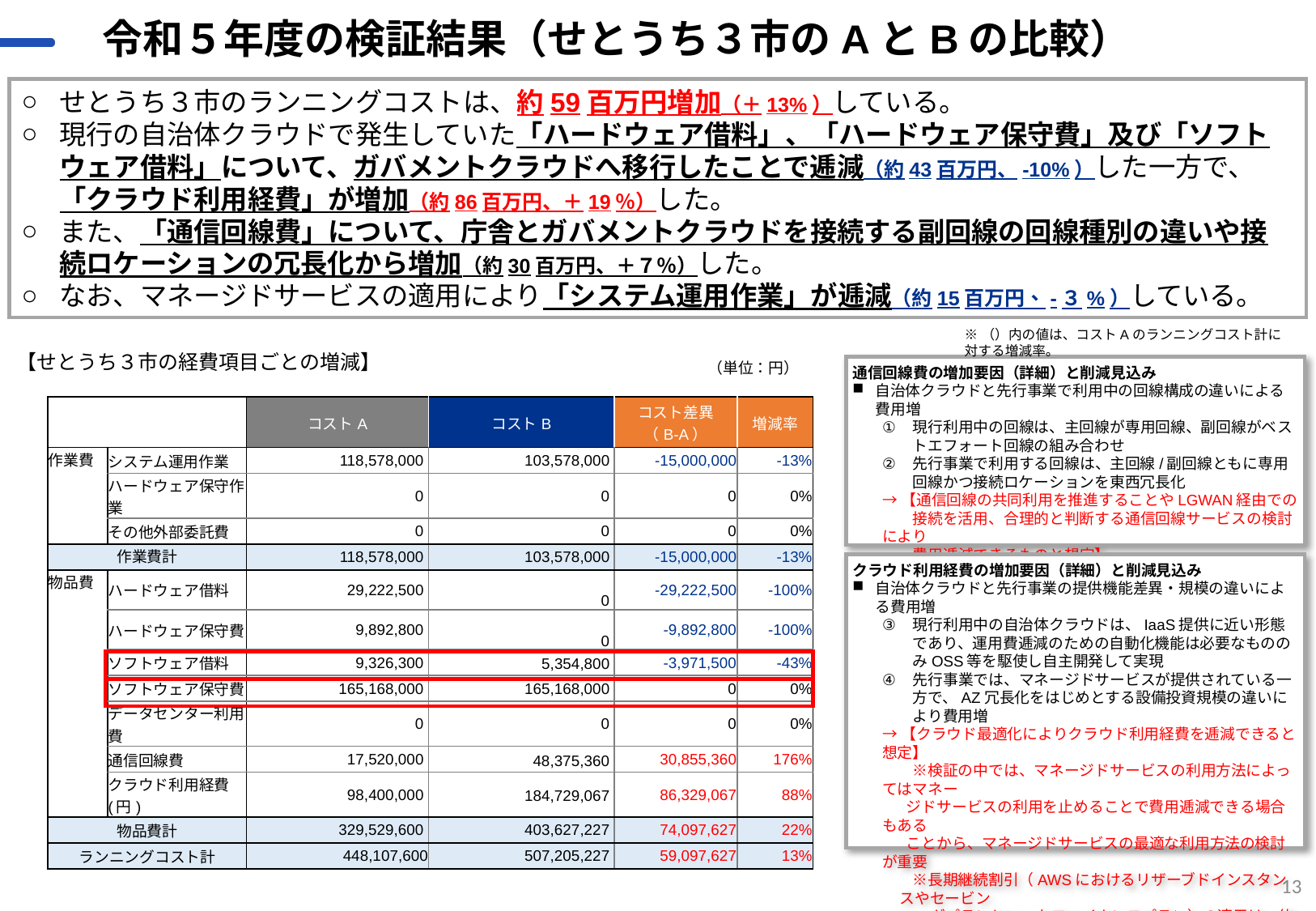

# 令和５年度の検証結果（せとうち３市のAとBの比較）
せとうち３市のランニングコストは、約59百万円増加（＋13%）している。
現行の自治体クラウドで発生していた「ハードウェア借料」、「ハードウェア保守費」及び「ソフトウェア借料」について、ガバメントクラウドへ移行したことで逓減（約43百万円、-10%）した一方で、「クラウド利用経費」が増加（約86百万円、＋19％）した。
また、「通信回線費」について、庁舎とガバメントクラウドを接続する副回線の回線種別の違いや接続ロケーションの冗長化から増加（約30百万円、＋７％）した。
なお、マネージドサービスの適用により「システム運用作業」が逓減（約15百万円、-３%）している。
※（）内の値は、コストAのランニングコスト計に対する増減率。
【せとうち３市の経費項目ごとの増減】
（単位：円）
通信回線費の増加要因（詳細）と削減見込み
自治体クラウドと先行事業で利用中の回線構成の違いによる費用増
現行利用中の回線は、主回線が専用回線、副回線がベストエフォート回線の組み合わせ
先行事業で利用する回線は、主回線/副回線ともに専用回線かつ接続ロケーションを東西冗長化
→【通信回線の共同利用を推進することやLGWAN経由での
　　接続を活用、合理的と判断する通信回線サービスの検討により
　　費用逓減できるものと想定】
|  |  | コストA | コストB | コスト差異 （B-A） | 増減率 |
| --- | --- | --- | --- | --- | --- |
| 作業費 | システム運用作業 | 118,578,000 | 103,578,000 | -15,000,000 | -13% |
|  | ハードウェア保守作業 | 0 | 0 | 0 | 0% |
|  | その他外部委託費 | 0 | 0 | 0 | 0% |
| 作業費計 |  | 118,578,000 | 103,578,000 | -15,000,000 | -13% |
| 物品費 | ハードウェア借料 | 29,222,500 | 0 | -29,222,500 | -100% |
|  | ハードウェア保守費 | 9,892,800 | 0 | -9,892,800 | -100% |
|  | ソフトウェア借料 | 9,326,300 | 5,354,800 | -3,971,500 | -43% |
|  | ソフトウェア保守費 | 165,168,000 | 165,168,000 | 0 | 0% |
|  | データセンター利用費 | 0 | 0 | 0 | 0% |
|  | 通信回線費 | 17,520,000 | 48,375,360 | 30,855,360 | 176% |
|  | クラウド利用経費(円) | 98,400,000 | 184,729,067 | 86,329,067 | 88% |
| 物品費計 |  | 329,529,600 | 403,627,227 | 74,097,627 | 22% |
| ランニングコスト計 |  | 448,107,600 | 507,205,227 | 59,097,627 | 13% |
クラウド利用経費の増加要因（詳細）と削減見込み
自治体クラウドと先行事業の提供機能差異・規模の違いによる費用増
現行利用中の自治体クラウドは、IaaS提供に近い形態であり、運用費逓減のための自動化機能は必要なもののみOSS等を駆使し自主開発して実現
先行事業では、マネージドサービスが提供されている一方で、AZ冗長化をはじめとする設備投資規模の違いにより費用増
→【クラウド最適化によりクラウド利用経費を逓減できると想定】
　　※検証の中では、マネージドサービスの利用方法によってはマネー
       ジドサービスの利用を止めることで費用逓減できる場合もある
       ことから、マネージドサービスの最適な利用方法の検討が重要
　　※長期継続割引（AWSにおけるリザーブドインスタンスやセービン
　　グプランといったファイナンスプラン）の適用は、依然として費用
　　逓減に効果的

13